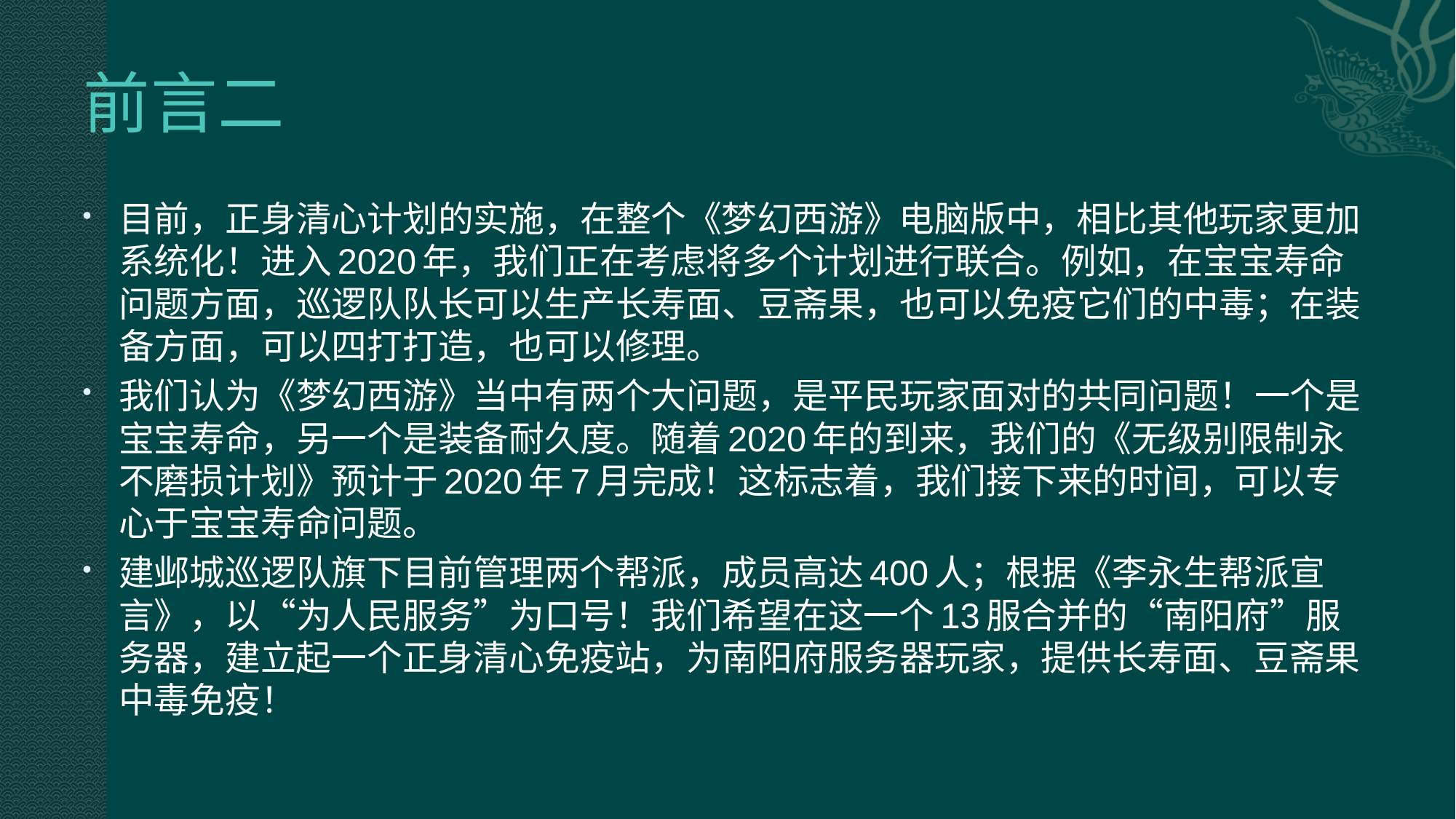

# 前言二
目前，正身清心计划的实施，在整个《梦幻西游》电脑版中，相比其他玩家更加系统化！进入2020年，我们正在考虑将多个计划进行联合。例如，在宝宝寿命问题方面，巡逻队队长可以生产长寿面、豆斋果，也可以免疫它们的中毒；在装备方面，可以四打打造，也可以修理。
我们认为《梦幻西游》当中有两个大问题，是平民玩家面对的共同问题！一个是宝宝寿命，另一个是装备耐久度。随着2020年的到来，我们的《无级别限制永不磨损计划》预计于2020年7月完成！这标志着，我们接下来的时间，可以专心于宝宝寿命问题。
建邺城巡逻队旗下目前管理两个帮派，成员高达400人；根据《李永生帮派宣言》，以“为人民服务”为口号！我们希望在这一个13服合并的“南阳府”服务器，建立起一个正身清心免疫站，为南阳府服务器玩家，提供长寿面、豆斋果中毒免疫！